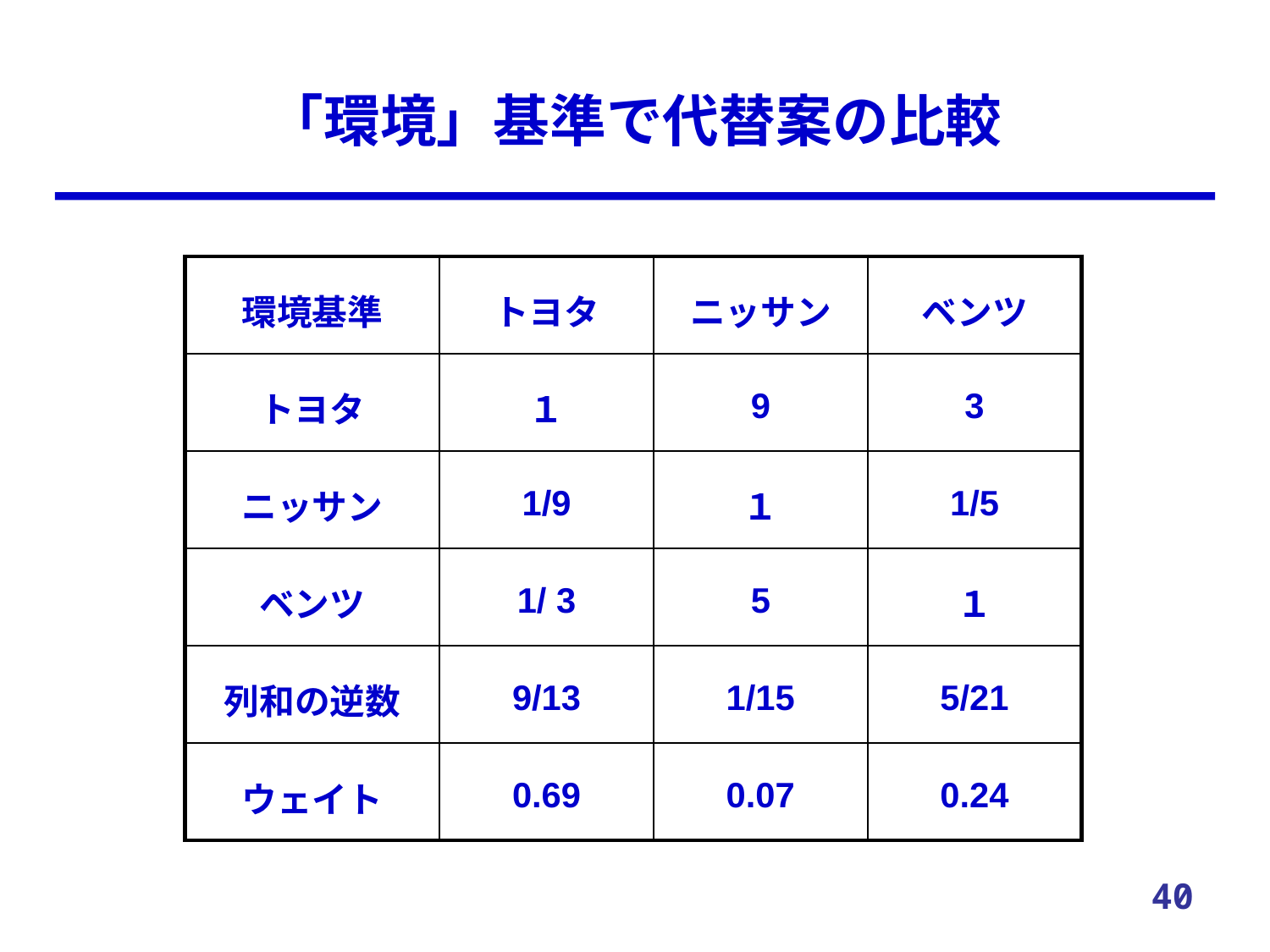

# 「環境」基準で代替案の比較
| 環境基準 | トヨタ | ニッサン | ベンツ |
| --- | --- | --- | --- |
| トヨタ | １ | 9 | 3 |
| ニッサン | 1/9 | １ | 1/5 |
| ベンツ | 1/ 3 | 5 | １ |
| 列和の逆数 | 9/13 | 1/15 | 5/21 |
| ウェイト | 0.69 | 0.07 | 0.24 |
40